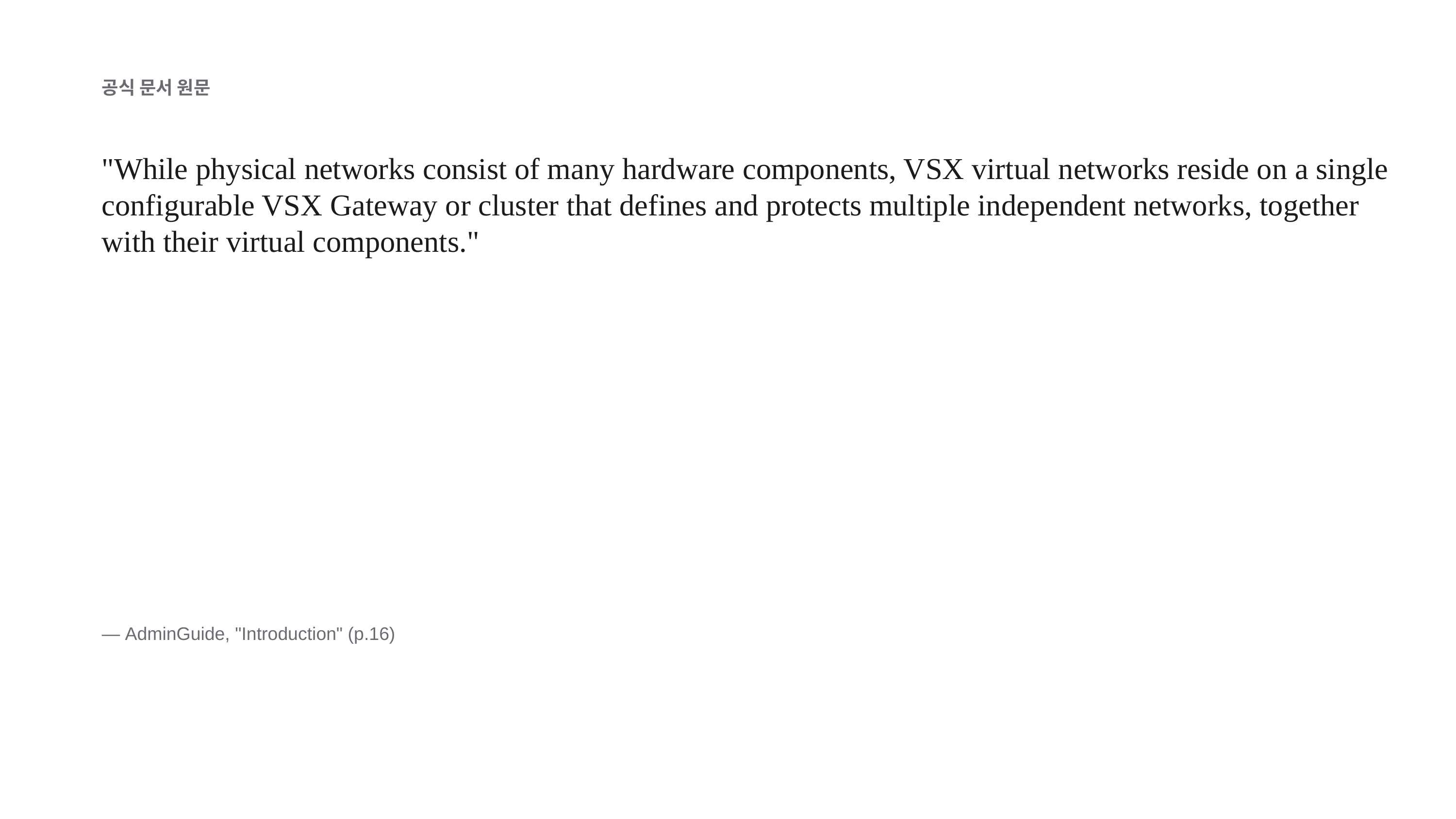

공식 문서 원문
"While physical networks consist of many hardware components, VSX virtual networks reside on a single configurable VSX Gateway or cluster that defines and protects multiple independent networks, together with their virtual components."
— AdminGuide, "Introduction" (p.16)